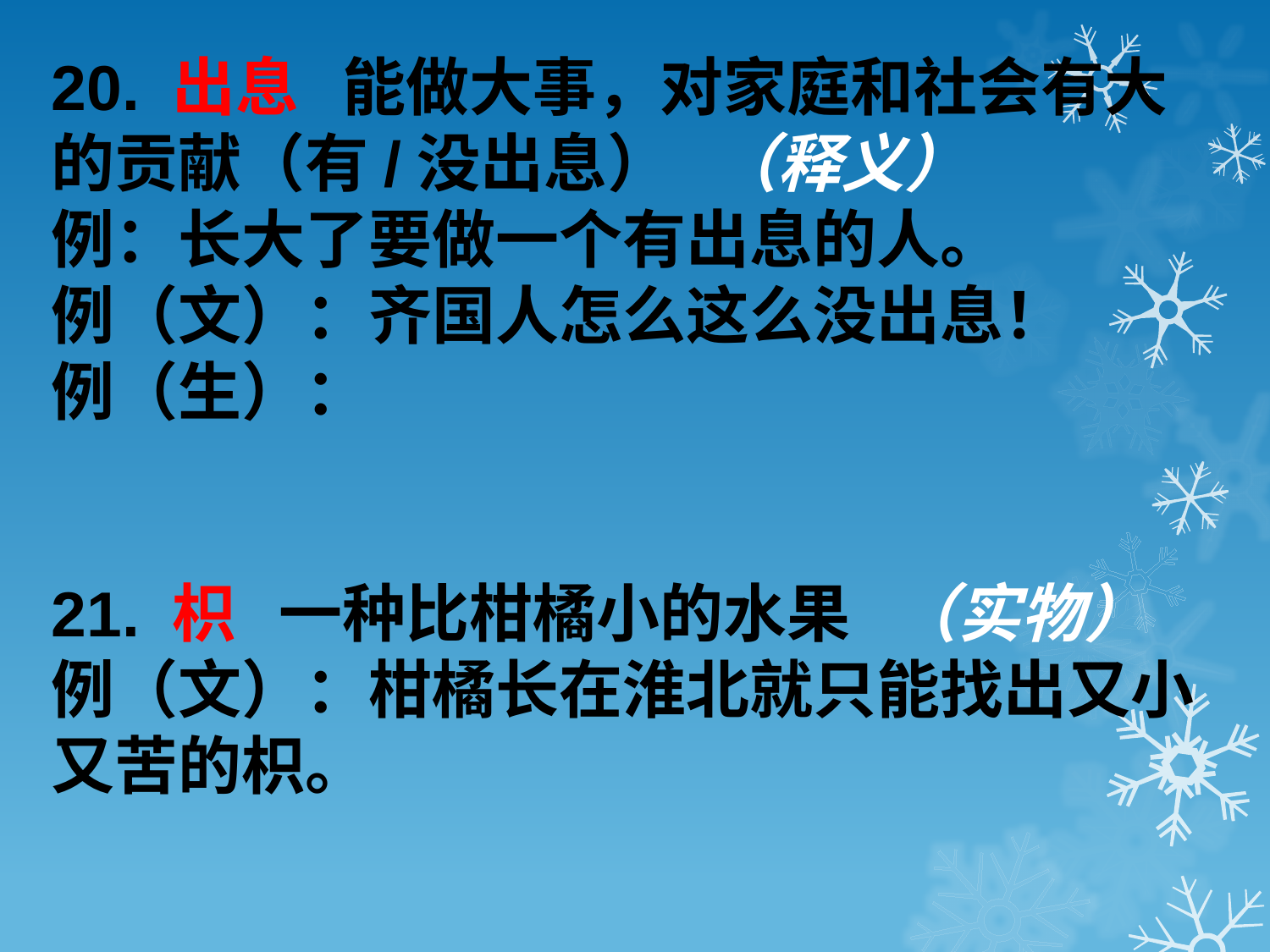

20. 出息   能做大事，对家庭和社会有大的贡献（有/没出息）   （释义）
例：长大了要做一个有出息的人。
例（文）：齐国人怎么这么没出息！
例（生）：
21. 枳   一种比柑橘小的水果   （实物）
例（文）：柑橘长在淮北就只能找出又小又苦的枳。